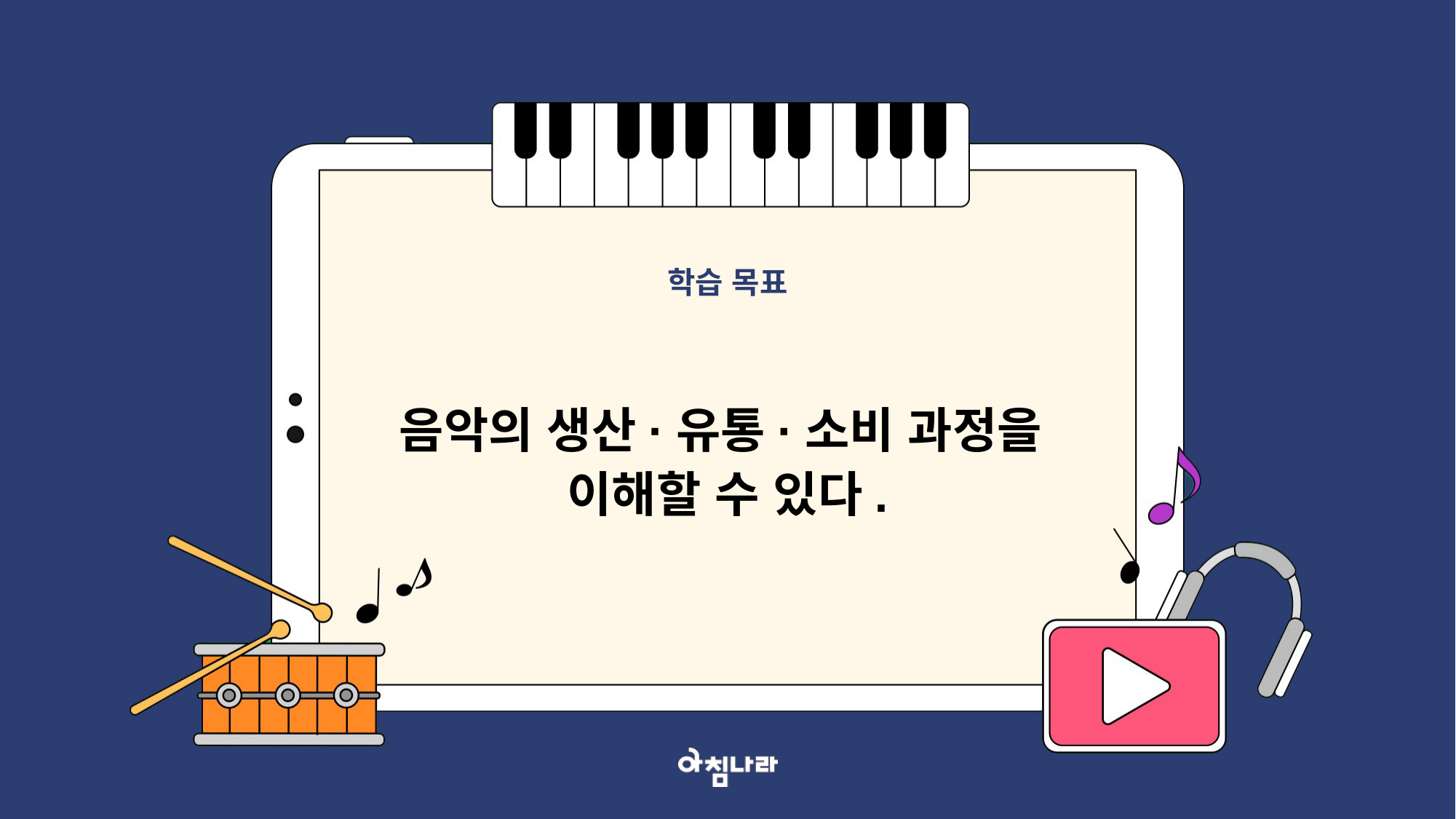

학습 목표
음악의 생산·유통·소비 과정을
이해할 수 있다.